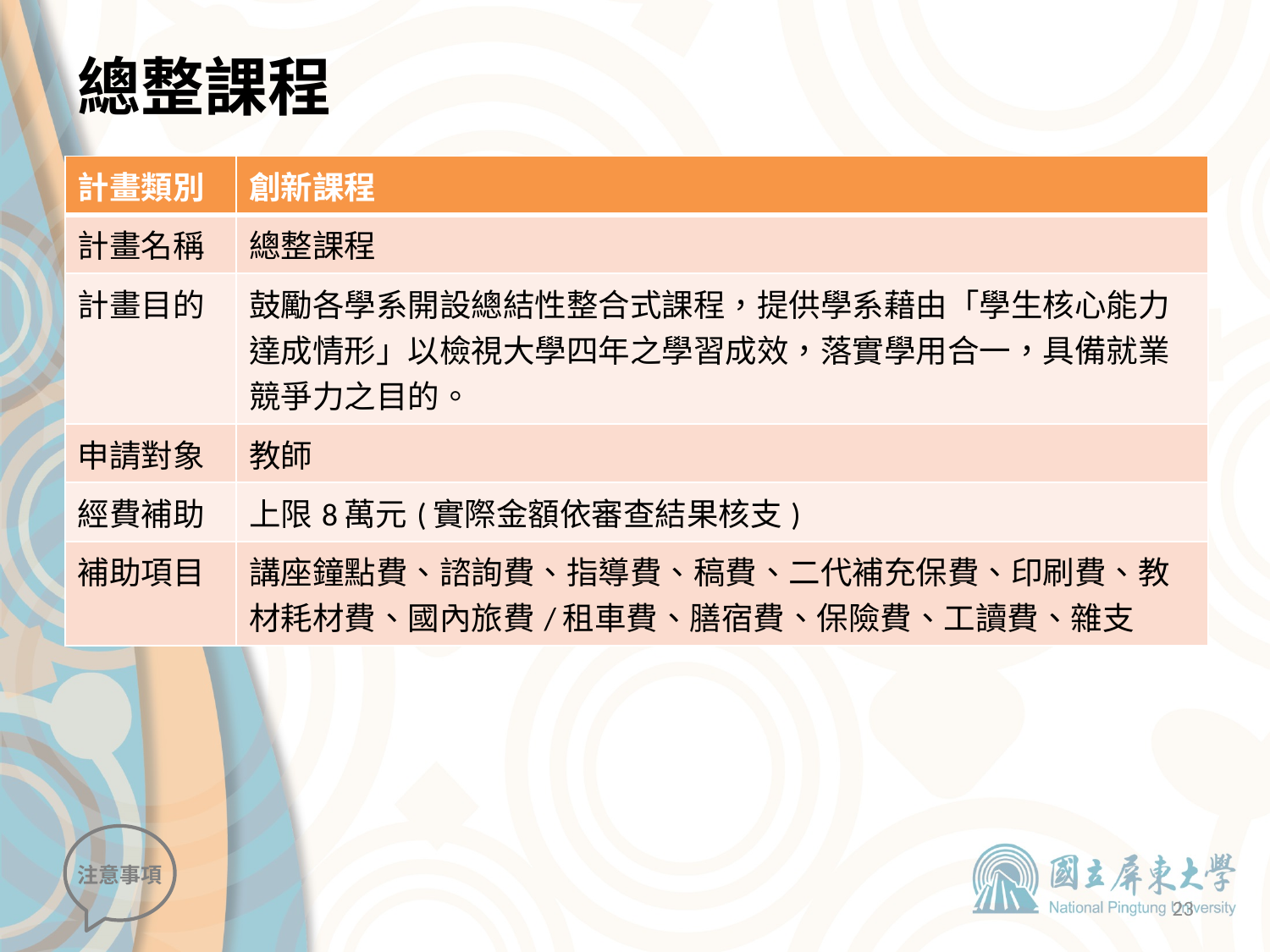

# 總整課程
| 計畫類別 | 創新課程 |
| --- | --- |
| 計畫名稱 | 總整課程 |
| 計畫目的 | 鼓勵各學系開設總結性整合式課程，提供學系藉由「學生核心能力達成情形」以檢視大學四年之學習成效，落實學用合一，具備就業競爭力之目的。 |
| 申請對象 | 教師 |
| 經費補助 | 上限8萬元(實際金額依審查結果核支) |
| 補助項目 | 講座鐘點費、諮詢費、指導費、稿費、二代補充保費、印刷費、教材耗材費、國內旅費/租車費、膳宿費、保險費、工讀費、雜支 |

注意事項
23